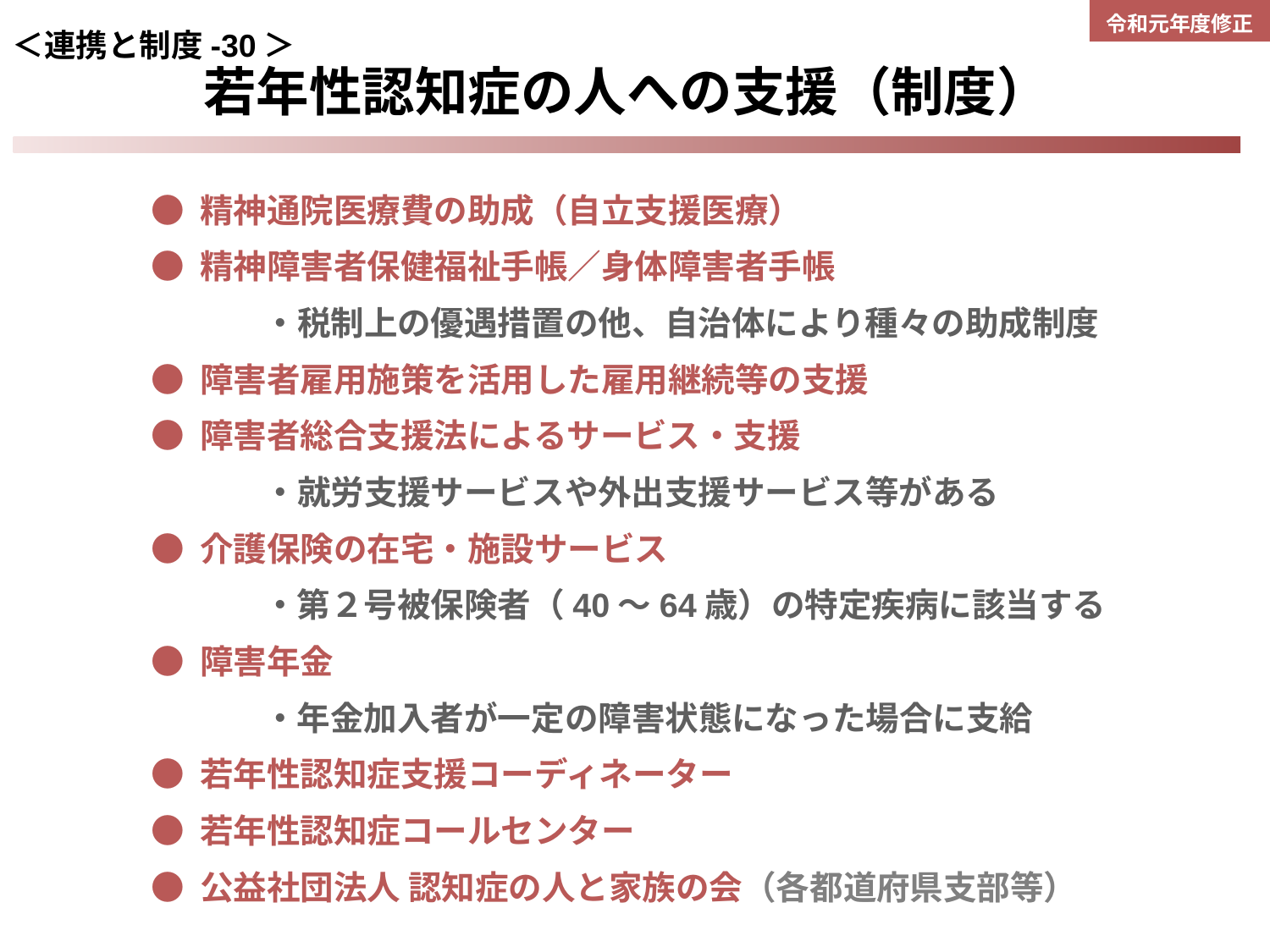

＜連携と制度-30＞
令和元年度修正
若年性認知症の人への支援（制度）

● 精神通院医療費の助成（自立支援医療）
● 精神障害者保健福祉手帳／身体障害者手帳
　　      ・税制上の優遇措置の他、自治体により種々の助成制度
● 障害者雇用施策を活用した雇用継続等の支援
● 障害者総合支援法によるサービス・支援
　　      ・就労支援サービスや外出支援サービス等がある
● 介護保険の在宅・施設サービス
　　      ・第２号被保険者（40～64歳）の特定疾病に該当する
● 障害年金
　　      ・年金加入者が一定の障害状態になった場合に支給
● 若年性認知症支援コーディネーター
● 若年性認知症コールセンター
● 公益社団法人 認知症の人と家族の会（各都道府県支部等）